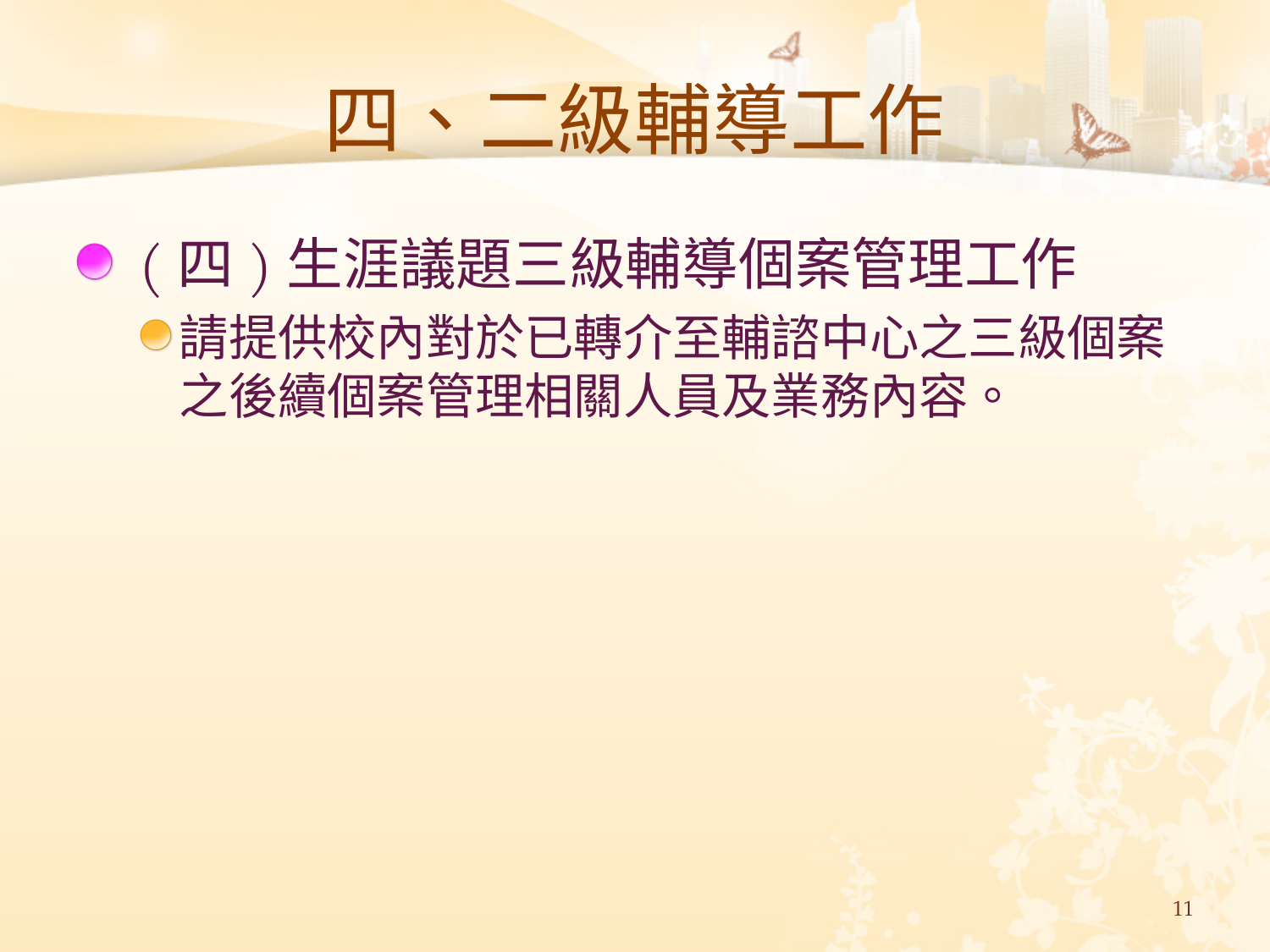

# 四、二級輔導工作
 (四)生涯議題三級輔導個案管理工作
請提供校內對於已轉介至輔諮中心之三級個案之後續個案管理相關人員及業務內容。
11